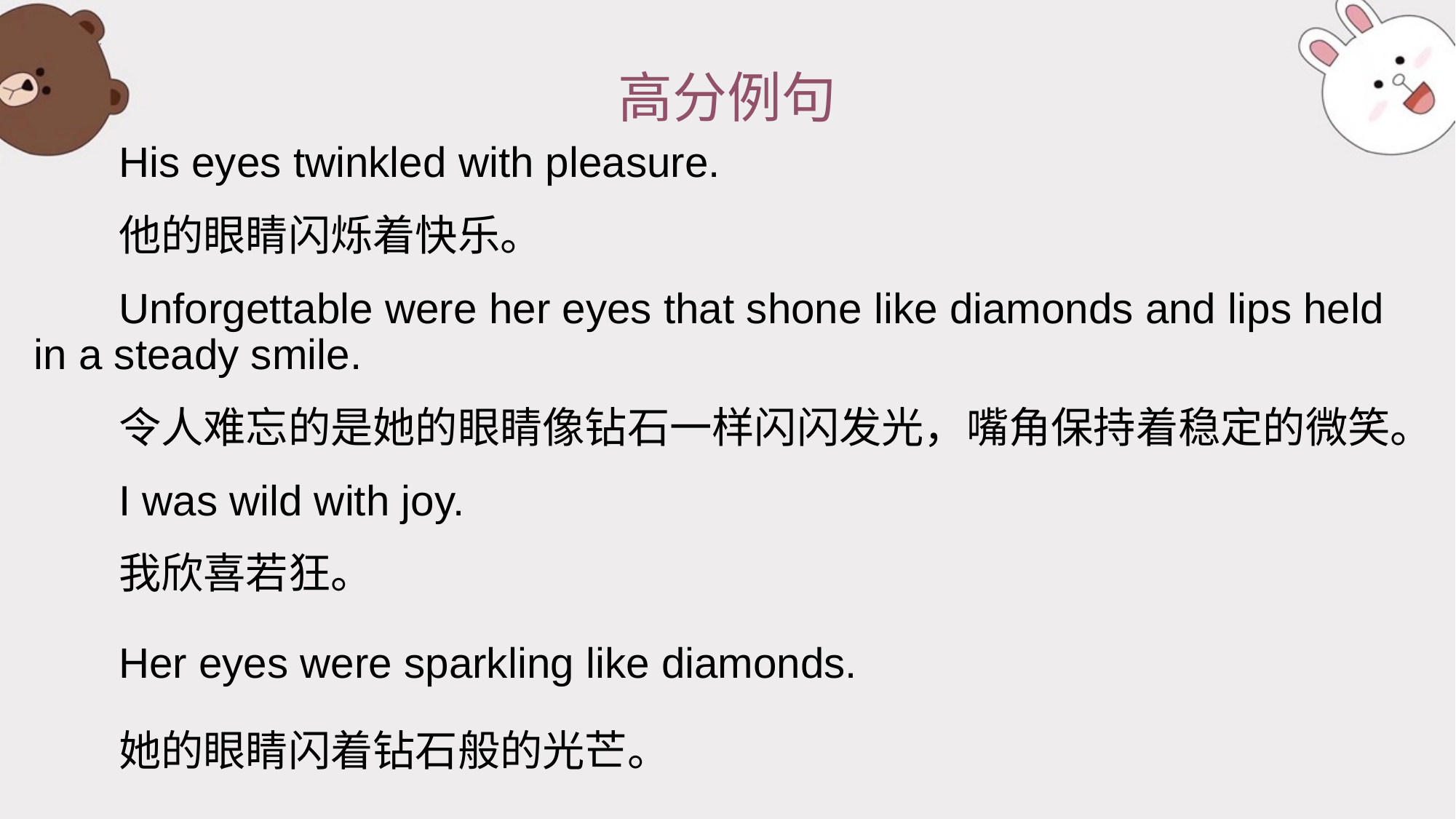

# 高分例句
His eyes twinkled with pleasure.
他的眼睛闪烁着快乐。
Unforgettable were her eyes that shone like diamonds and lips held in a steady smile.
令人难忘的是她的眼睛像钻石一样闪闪发光，嘴角保持着稳定的微笑。
I was wild with joy.
我欣喜若狂。
Her eyes were sparkling like diamonds.
她的眼睛闪着钻石般的光芒。